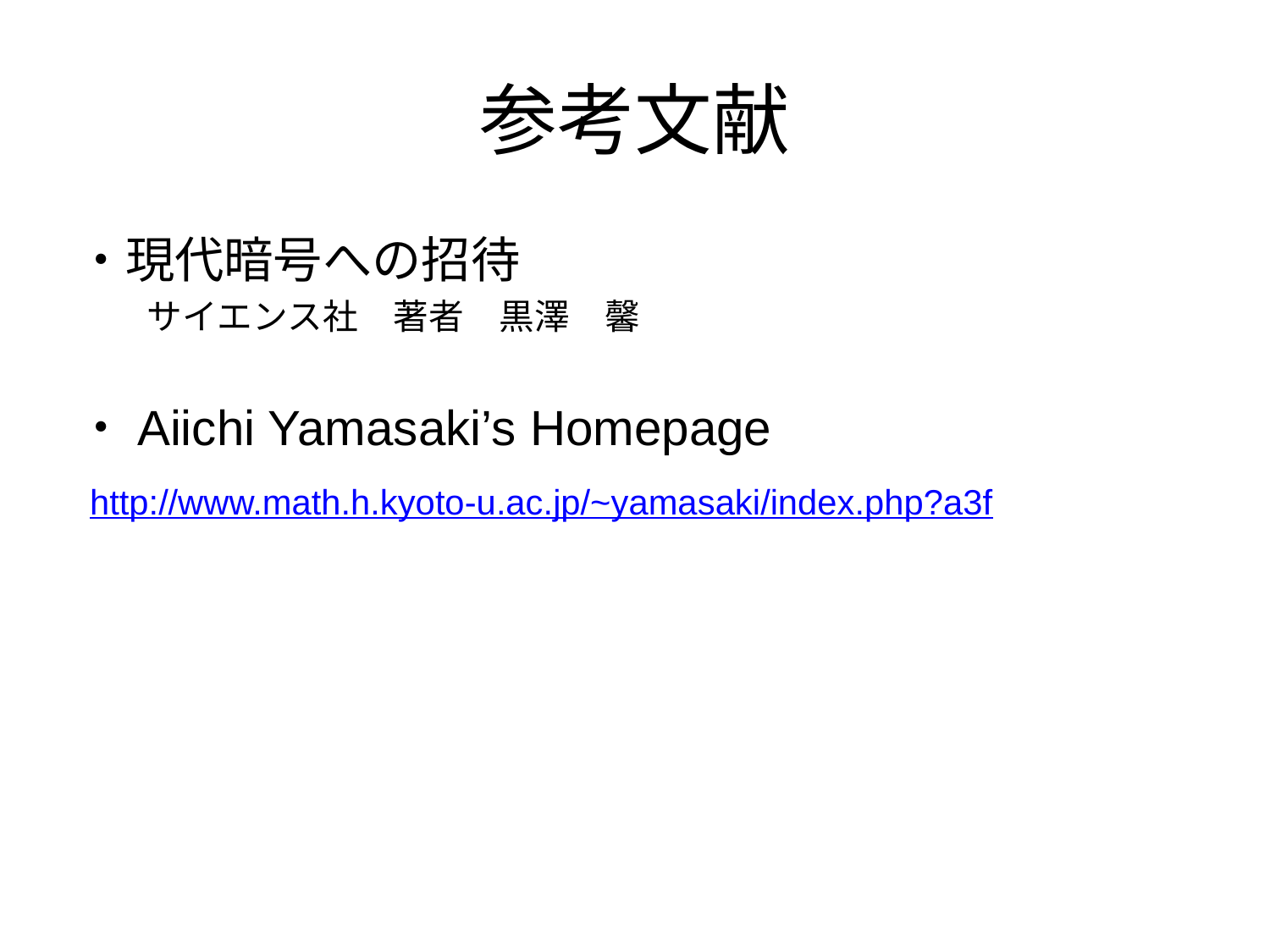

# 参考文献
・現代暗号への招待
　　サイエンス社　著者　黒澤　馨

・Aiichi Yamasaki’s Homepage
 http://www.math.h.kyoto-u.ac.jp/~yamasaki/index.php?a3f